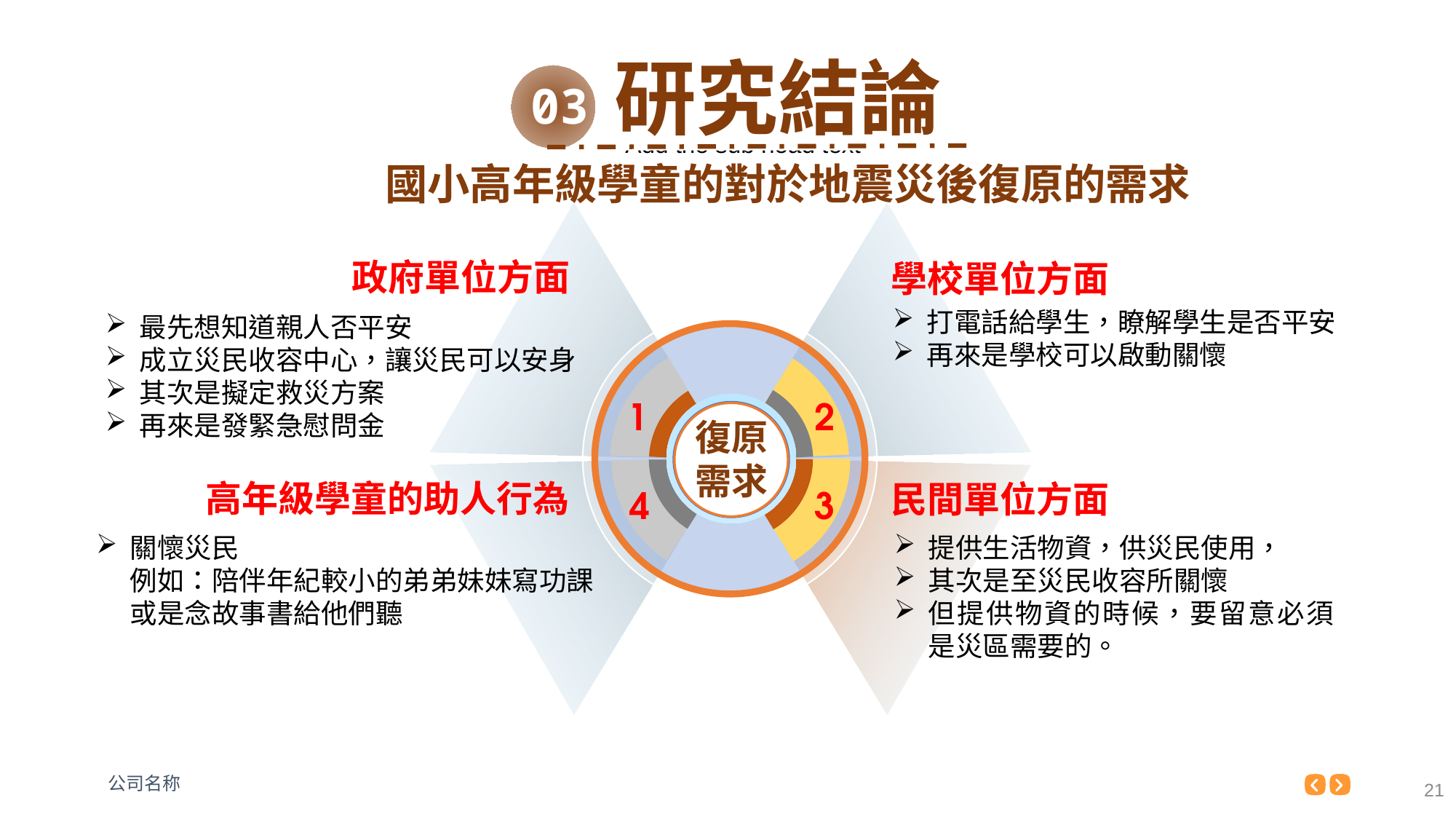

研究結論
國小高年級學童的對於地震災後復原的需求
政府單位方面
學校單位方面

打電話給學生，瞭解學生是否平安
再來是學校可以啟動關懷
最先想知道親人否平安
成立災民收容中心，讓災民可以安身
其次是擬定救災方案
再來是發緊急慰問金

1

2

復原需求

4
3

高年級學童的助人行為
民間單位方面
關懷災民
例如：陪伴年紀較小的弟弟妹妹寫功課或是念故事書給他們聽
提供生活物資，供災民使用，
其次是至災民收容所關懷
但提供物資的時候，要留意必須是災區需要的。
21